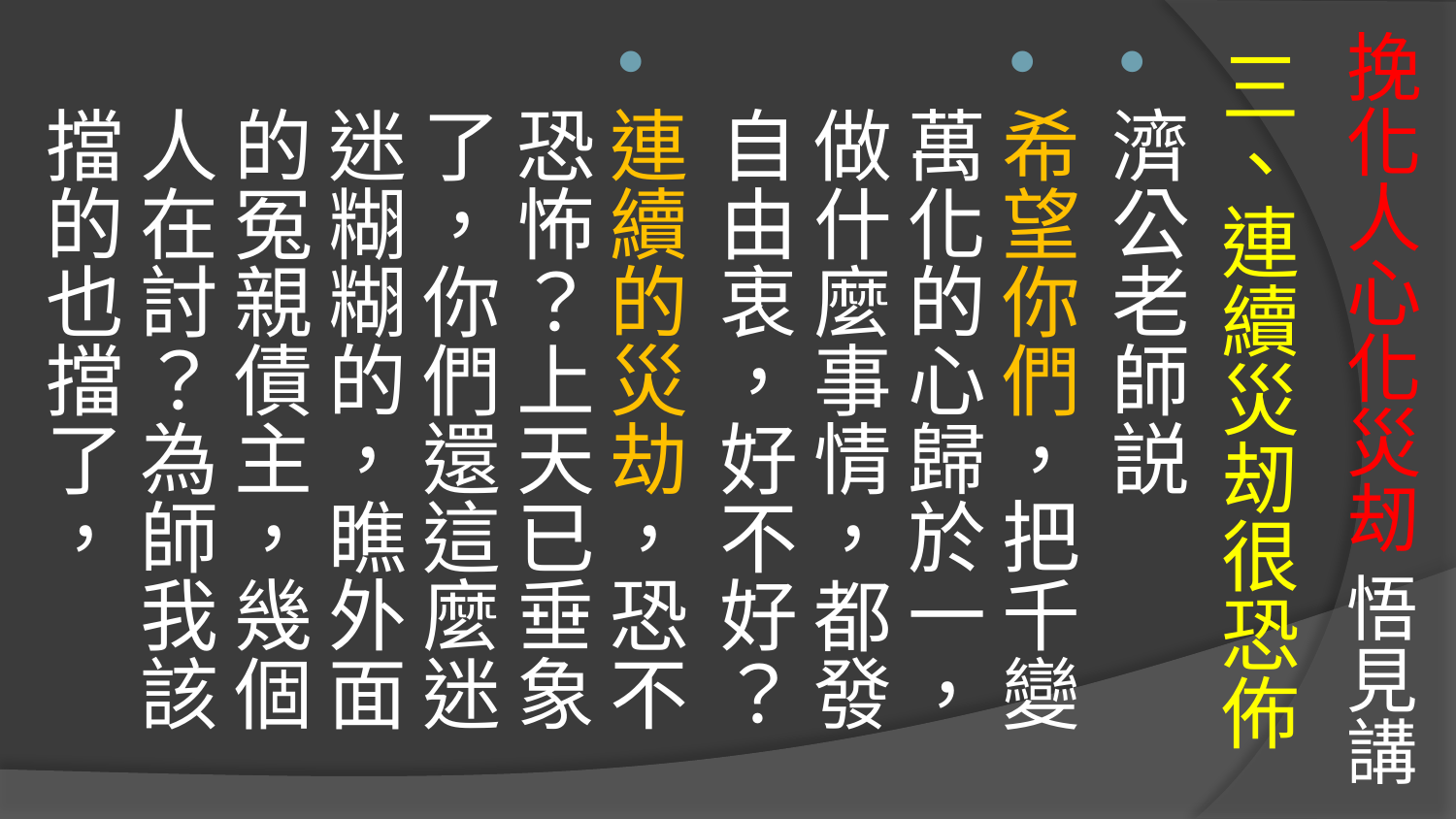

# 挽化人心化災刼 悟見講
三、連續災刼很恐佈
濟公老師説
希望你們，把千變萬化的心歸於一，做什麼事情，都發自由衷，好不好？
連續的災劫，恐不恐怖？上天已垂象了，你們還這麼迷迷糊糊的，瞧外面的冤親債主，幾個人在討？為師我該擋的也擋了，